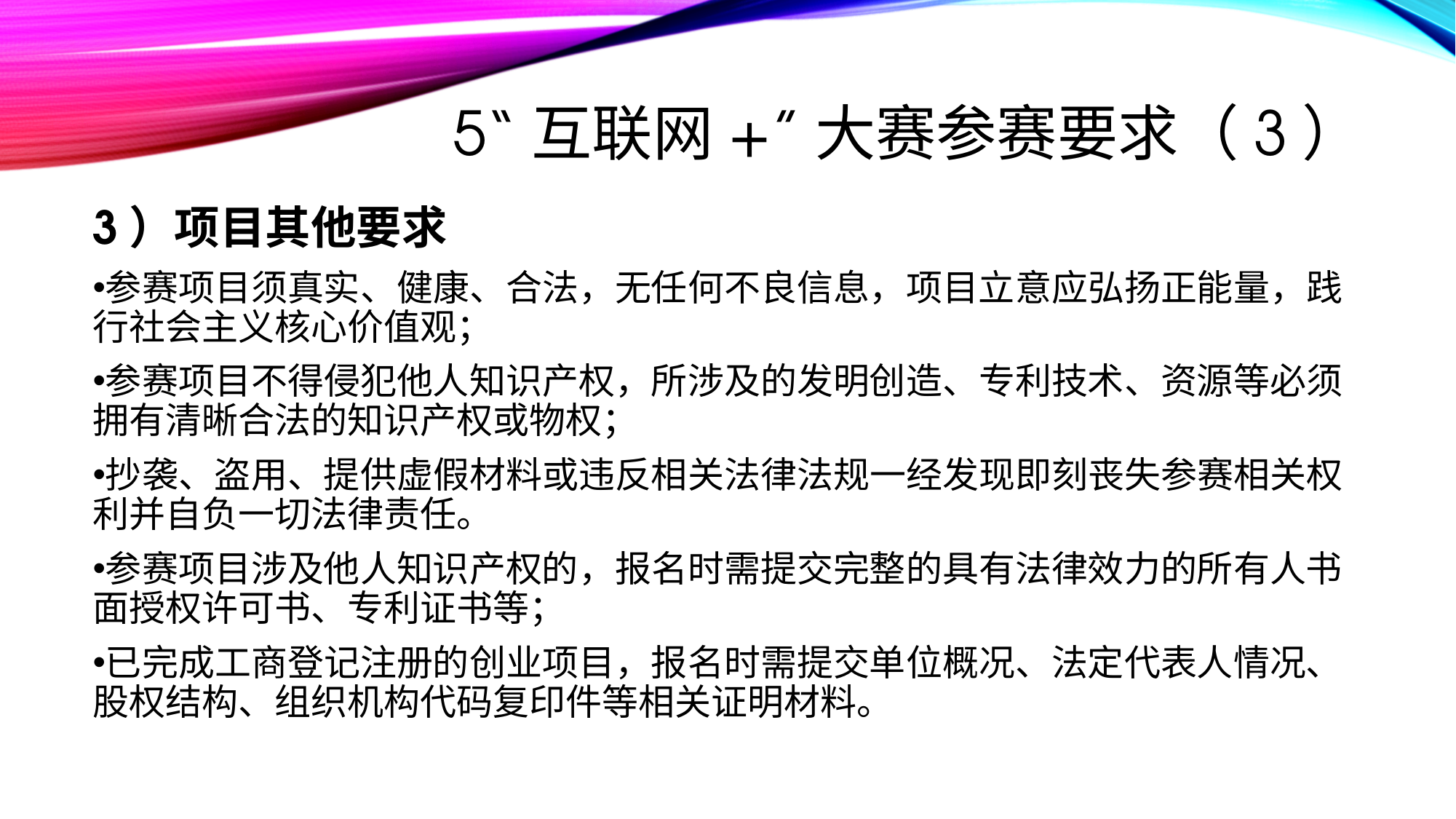

# 5“互联网+”大赛参赛要求（3）
3）项目其他要求
参赛项目须真实、健康、合法，无任何不良信息，项目立意应弘扬正能量，践行社会主义核心价值观；
参赛项目不得侵犯他人知识产权，所涉及的发明创造、专利技术、资源等必须拥有清晰合法的知识产权或物权；
抄袭、盗用、提供虚假材料或违反相关法律法规一经发现即刻丧失参赛相关权利并自负一切法律责任。
参赛项目涉及他人知识产权的，报名时需提交完整的具有法律效力的所有人书面授权许可书、专利证书等；
已完成工商登记注册的创业项目，报名时需提交单位概况、法定代表人情况、股权结构、组织机构代码复印件等相关证明材料。